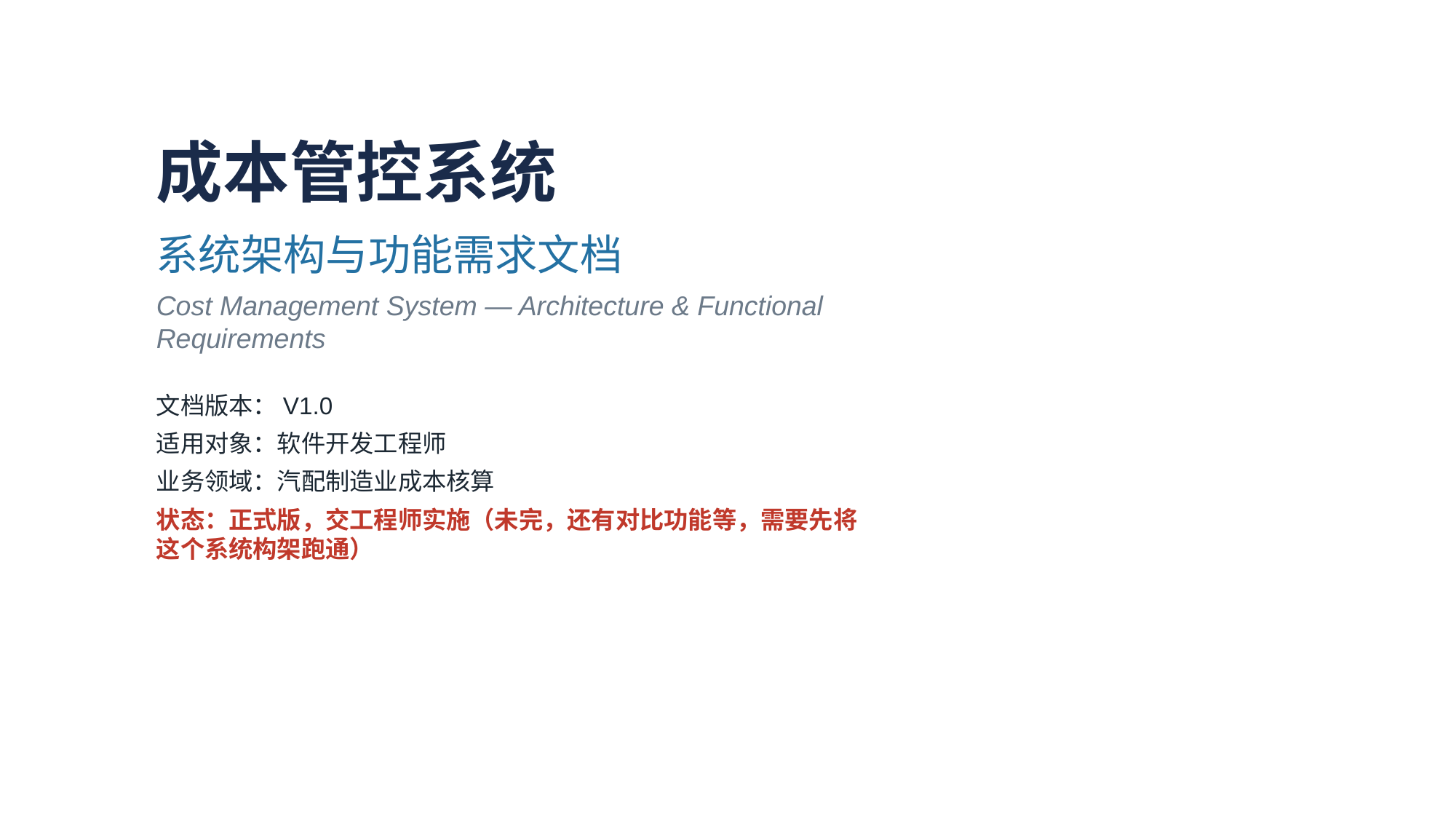

成本管控系统
系统架构与功能需求文档
Cost Management System — Architecture & Functional Requirements
文档版本：V1.0
适用对象：软件开发工程师
业务领域：汽配制造业成本核算
状态：正式版，交工程师实施（未完，还有对比功能等，需要先将这个系统构架跑通）